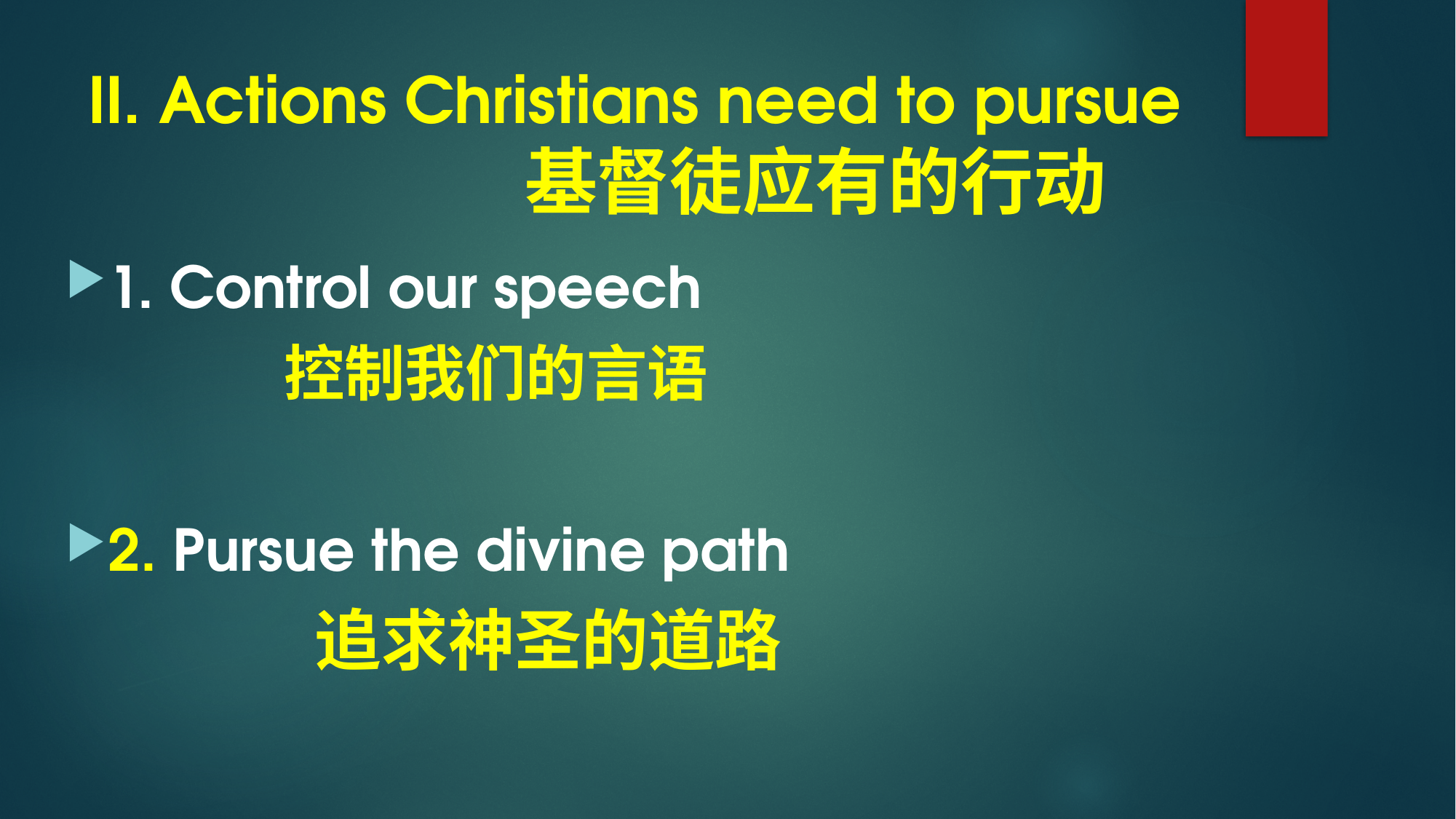

# II. Actions Christians need to pursue 				基督徒应有的行动
1. Control our speech
		控制我们的言语

2. Pursue the divine path
		 追求神圣的道路